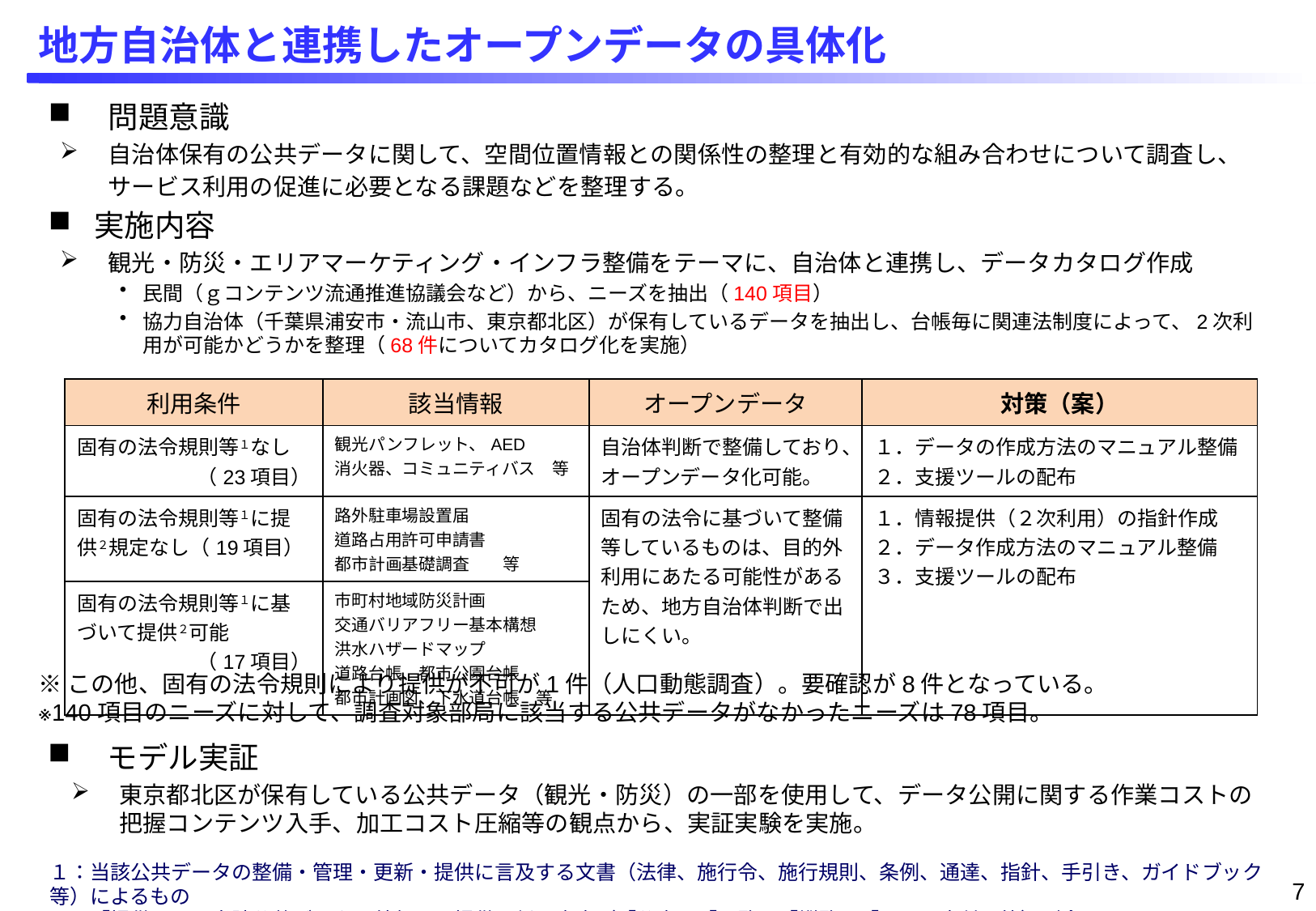

# 地方自治体と連携したオープンデータの具体化
 問題意識
自治体保有の公共データに関して、空間位置情報との関係性の整理と有効的な組み合わせについて調査し、
サービス利用の促進に必要となる課題などを整理する。
実施内容
観光・防災・エリアマーケティング・インフラ整備をテーマに、自治体と連携し、データカタログ作成
民間（ｇコンテンツ流通推進協議会など）から、ニーズを抽出（140項目）
協力自治体（千葉県浦安市・流山市、東京都北区）が保有しているデータを抽出し、台帳毎に関連法制度によって、2次利用が可能かどうかを整理（68件についてカタログ化を実施）

| 利用条件 | 該当情報 | オープンデータ | 対策（案） |
| --- | --- | --- | --- |
| 固有の法令規則等１なし （23項目） | 観光パンフレット、AED 消火器、コミュニティバス　等 | 自治体判断で整備しており、オープンデータ化可能。 | １．データの作成方法のマニュアル整備 ２．支援ツールの配布 |
| 固有の法令規則等１に提供２規定なし（19項目） | 路外駐車場設置届 道路占用許可申請書 都市計画基礎調査　　等 | 固有の法令に基づいて整備等しているものは、目的外利用にあたる可能性があるため、地方自治体判断で出しにくい。 | １．情報提供（２次利用）の指針作成 ２．データ作成方法のマニュアル整備 ３．支援ツールの配布 |
| 固有の法令規則等１に基づいて提供２可能 （17項目） | 市町村地域防災計画 交通バリアフリー基本構想 洪水ハザードマップ 道路台帳、都市公園台帳 都市計画図、下水道台帳　等 |  |  |
※この他、固有の法令規則により提供が不可が1件（人口動態調査）。要確認が8件となっている。
※140項目のニーズに対して、調査対象部局に該当する公共データがなかったニーズは78項目。
 モデル実証
東京都北区が保有している公共データ（観光・防災）の一部を使用して、データ公開に関する作業コストの把握コンテンツ入手、加工コスト圧縮等の観点から、実証実験を実施。
１：当該公共データの整備・管理・更新・提供に言及する文書（法律、施行令、施行規則、条例、通達、指針、手引き、ガイドブック等）によるもの
２：「提供」には当該公共データの外部への提供に係る内容（「公表」「閲覧」「縦覧」「写しの交付」等）が含まれる。
7